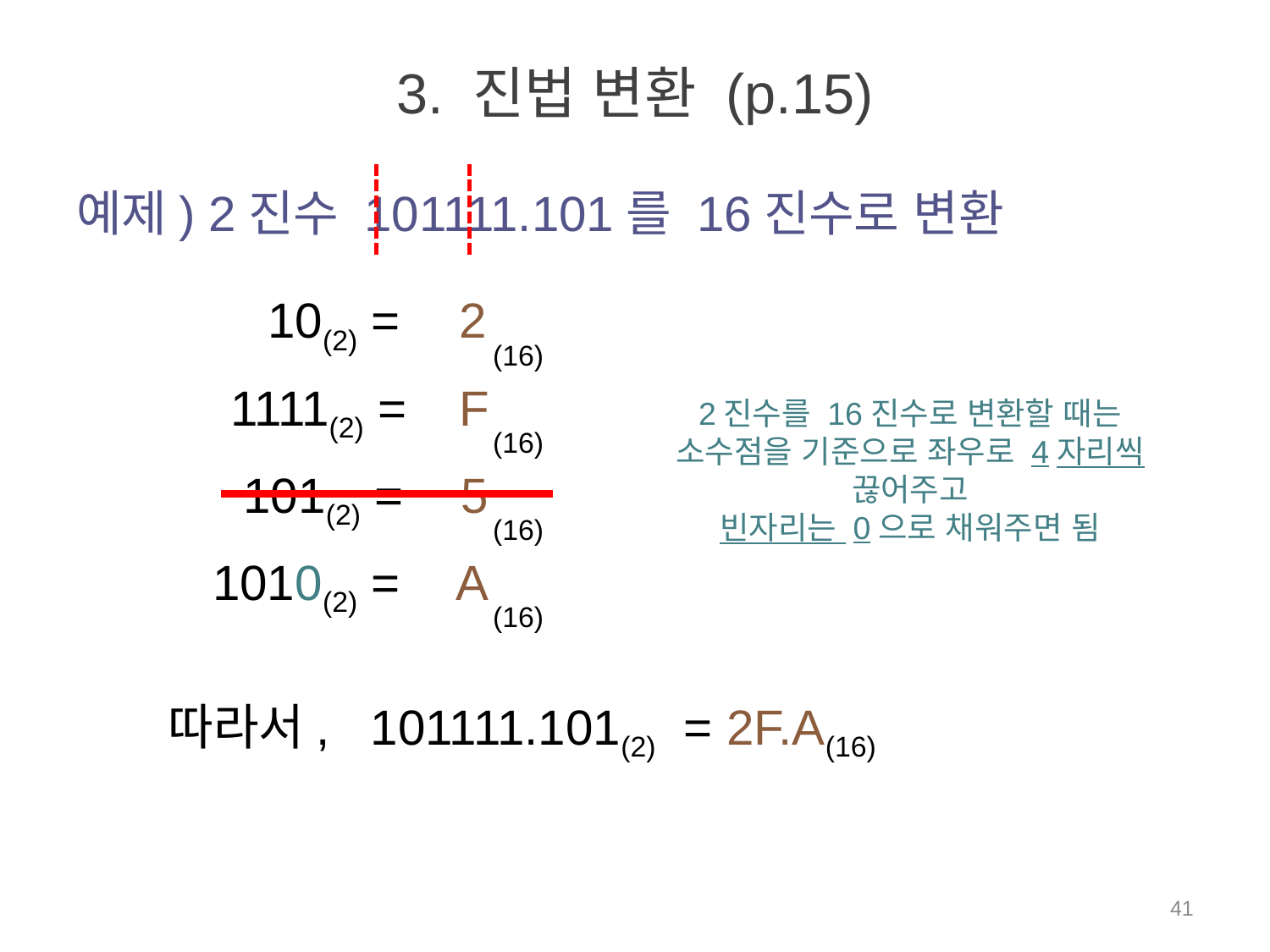

# 3. 진법 변환 (p.15)
예제) 2진수 101111.101를 16진수로 변환
10(2) =
2
(16)
1111(2) =
F
(16)
2진수를 16진수로 변환할 때는
소수점을 기준으로 좌우로 4자리씩 끊어주고
빈자리는 0으로 채워주면 됨
101(2) =
5
(16)
1010(2) =
A
(16)
따라서,   101111.101(2)  =
2F.A(16)
41